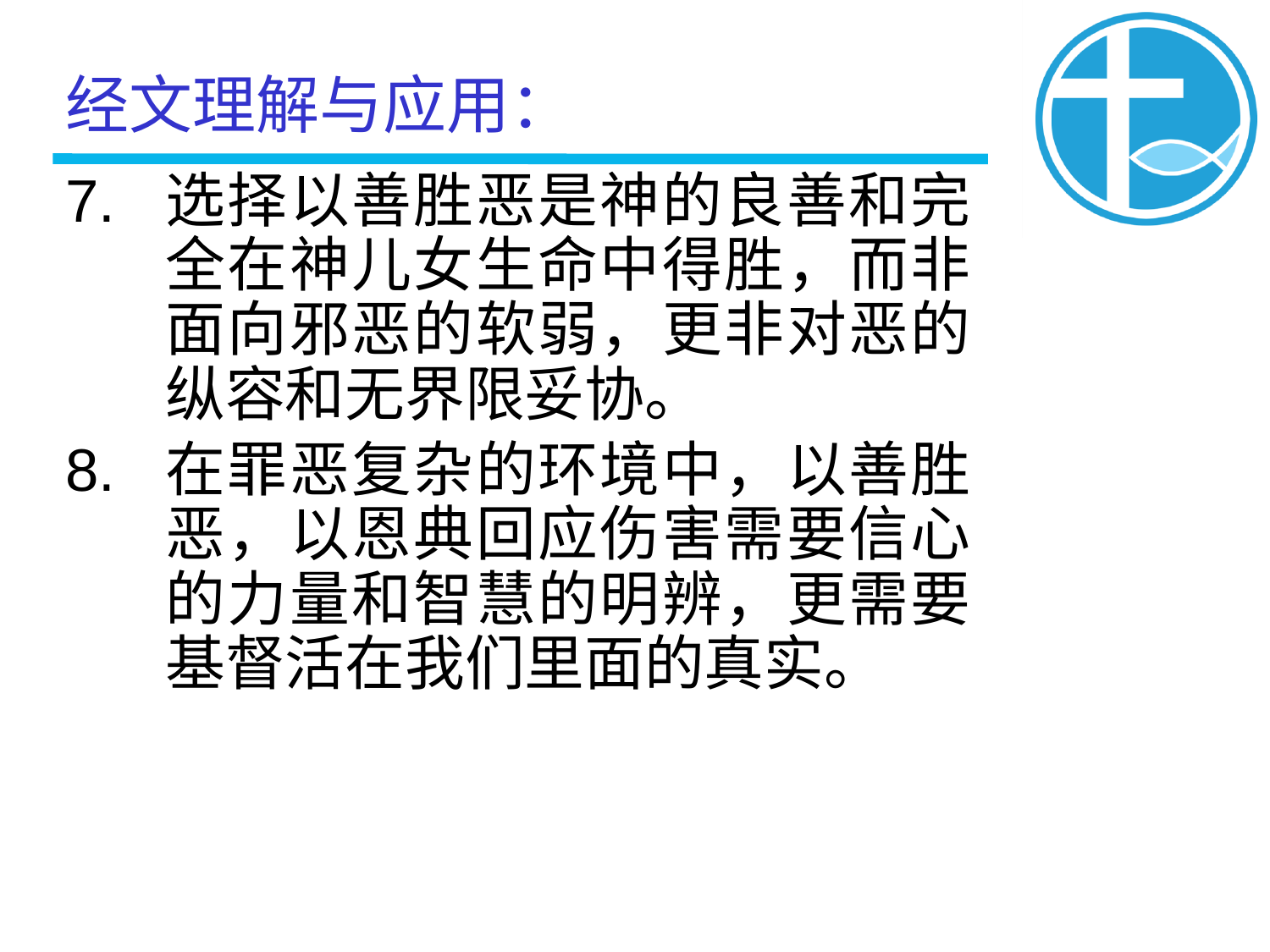

经文理解与应用：
选择以善胜恶是神的良善和完全在神儿女生命中得胜，而非面向邪恶的软弱，更非对恶的纵容和无界限妥协。
在罪恶复杂的环境中，以善胜恶，以恩典回应伤害需要信心的力量和智慧的明辨，更需要基督活在我们里面的真实。